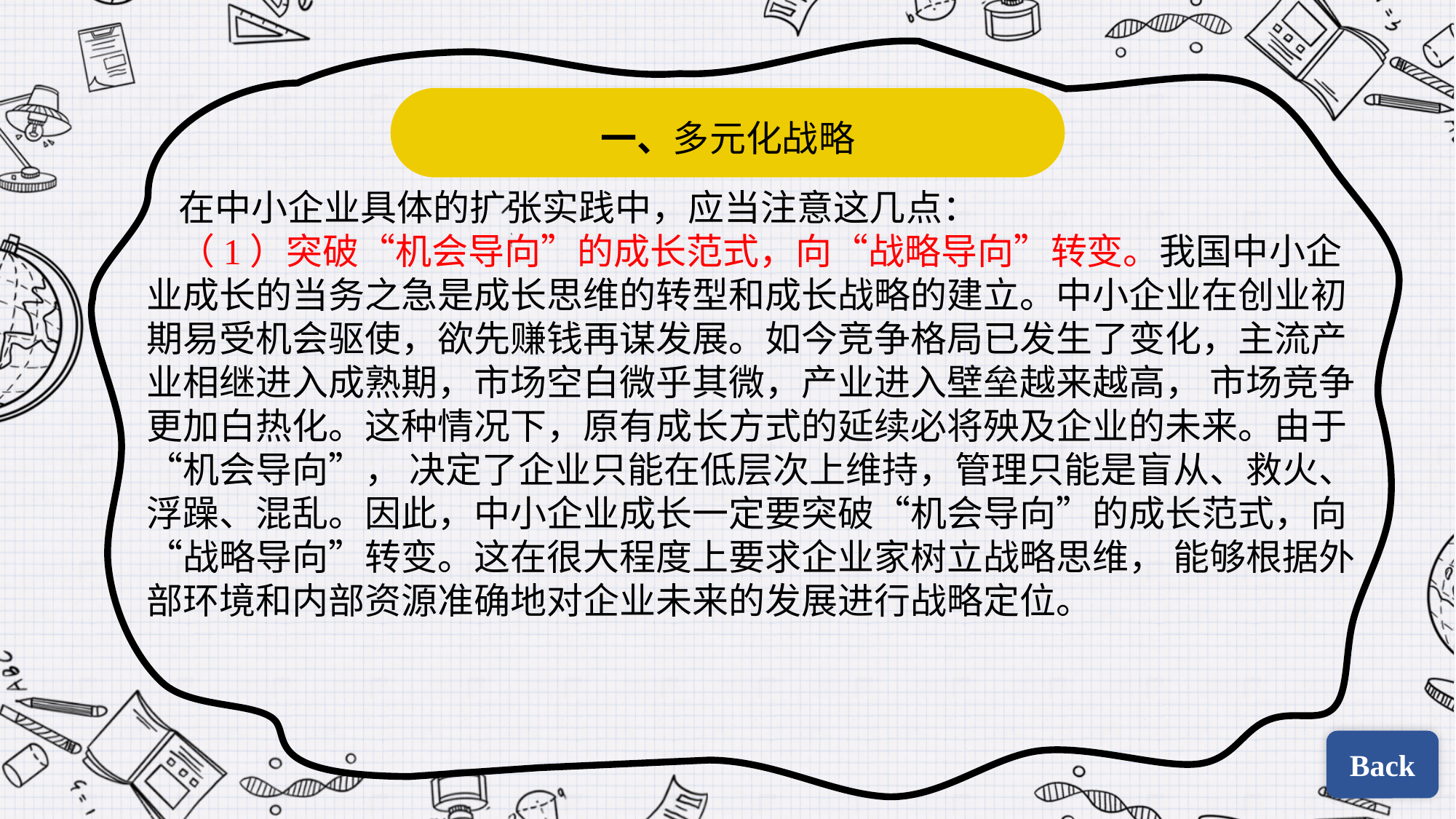

一、多元化战略
在中小企业具体的扩张实践中，应当注意这几点：
（1）突破“机会导向”的成长范式，向“战略导向”转变。我国中小企业成长的当务之急是成长思维的转型和成长战略的建立。中小企业在创业初期易受机会驱使，欲先赚钱再谋发展。如今竞争格局已发生了变化，主流产业相继进入成熟期，市场空白微乎其微，产业进入壁垒越来越高， 市场竞争更加白热化。这种情况下，原有成长方式的延续必将殃及企业的未来。由于“机会导向”， 决定了企业只能在低层次上维持，管理只能是盲从、救火、浮躁、混乱。因此，中小企业成长一定要突破“机会导向”的成长范式，向“战略导向”转变。这在很大程度上要求企业家树立战略思维， 能够根据外部环境和内部资源准确地对企业未来的发展进行战略定位。

Back